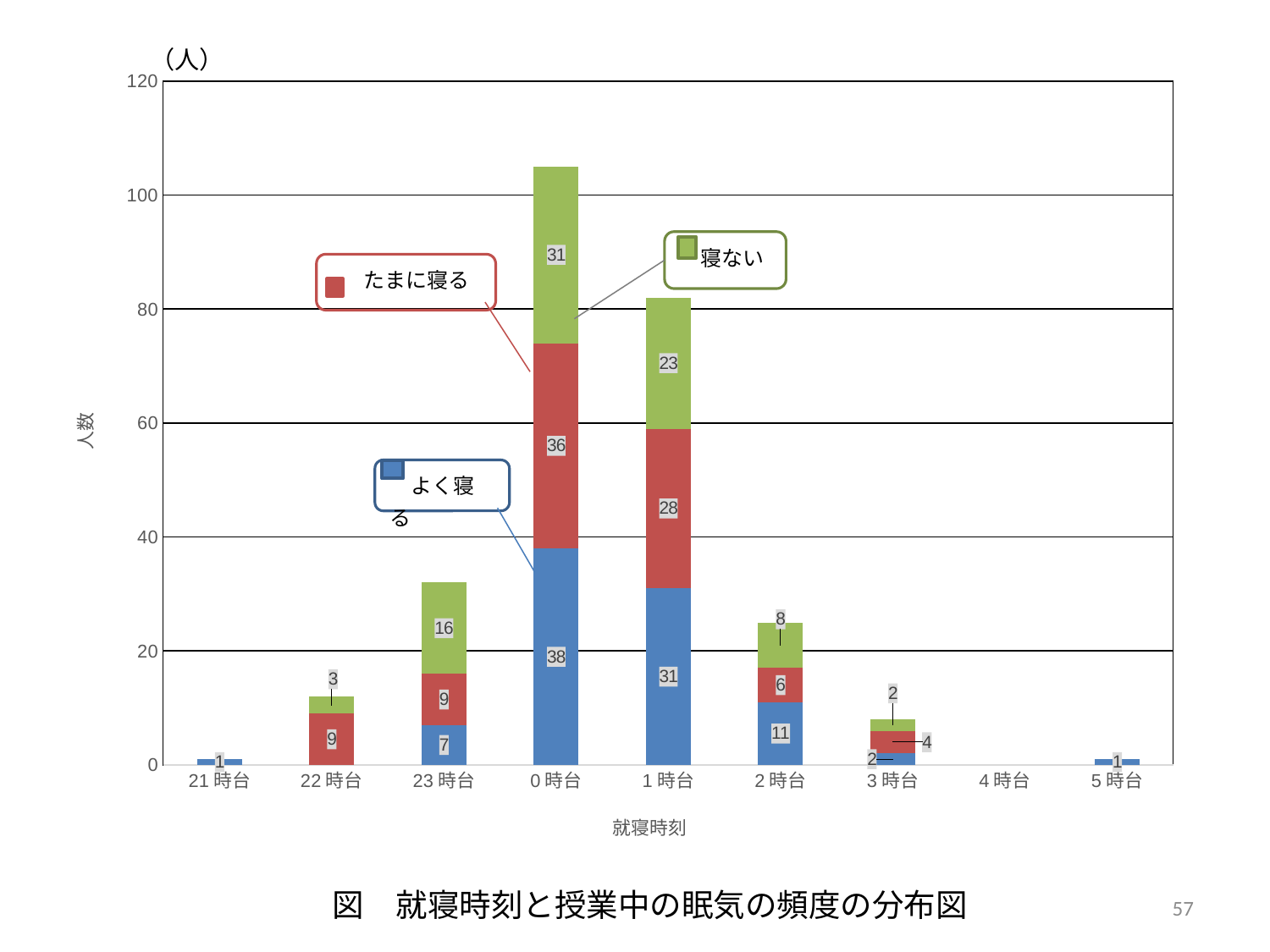

（人）

### Chart

| Category | 寝る | ちょくちょく | 寝ない |
|---|---|---|---|
| 21時台 | 1.0 | None | None |
| 22時台 | None | 9.0 | 3.0 |
| 23時台 | 7.0 | 9.0 | 16.0 |
| 0時台 | 38.0 | 36.0 | 31.0 |
| 1時台 | 31.0 | 28.0 | 23.0 |
| 2時台 | 11.0 | 6.0 | 8.0 |
| 3時台 | 2.0 | 4.0 | 2.0 |
| 4時台 | None | None | None |
| 5時台 | 1.0 | None | None |
図　就寝時刻と授業中の眠気の頻度の分布図
57